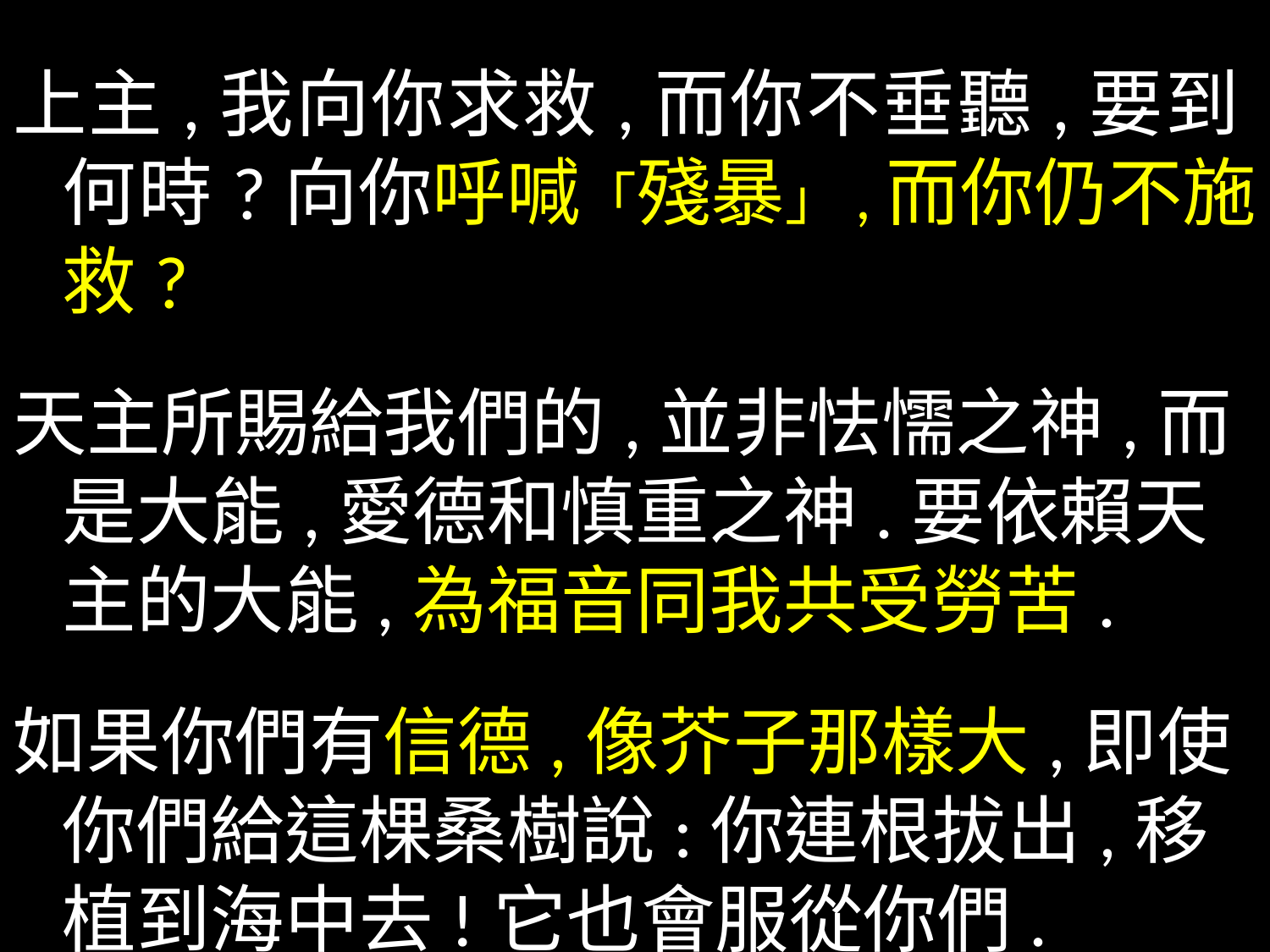

上主,我向你求救,而你不垂聽,要到何時?向你呼喊「殘暴」,而你仍不施救?
天主所賜給我們的,並非怯懦之神,而是大能,愛德和慎重之神.要依賴天主的大能,為福音同我共受勞苦.
如果你們有信德,像芥子那樣大,即使你們給這棵桑樹說:你連根拔出,移植到海中去!它也會服從你們.